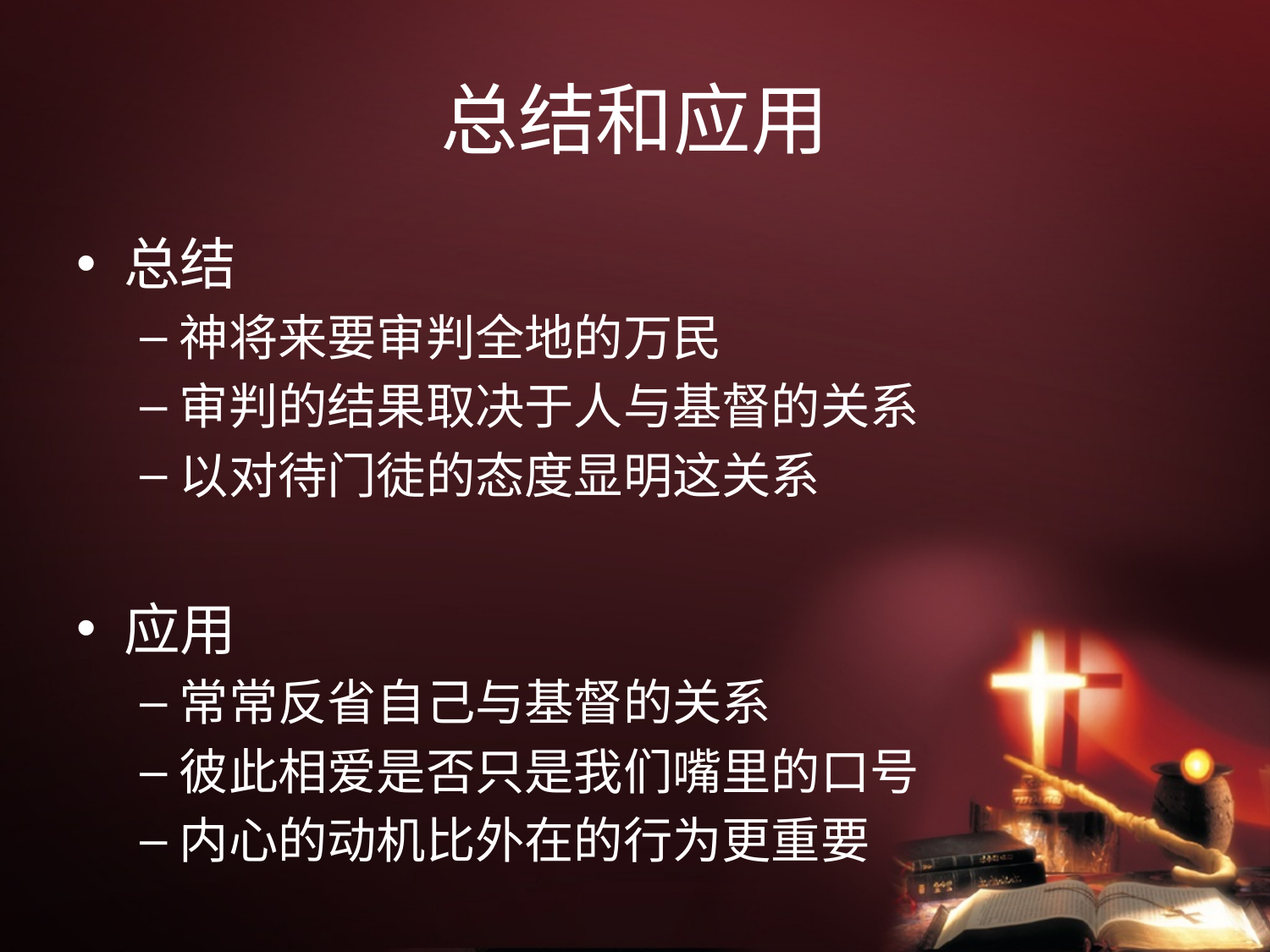

# 总结和应用
总结
神将来要审判全地的万民
审判的结果取决于人与基督的关系
以对待门徒的态度显明这关系

应用
常常反省自己与基督的关系
彼此相爱是否只是我们嘴里的口号
内心的动机比外在的行为更重要